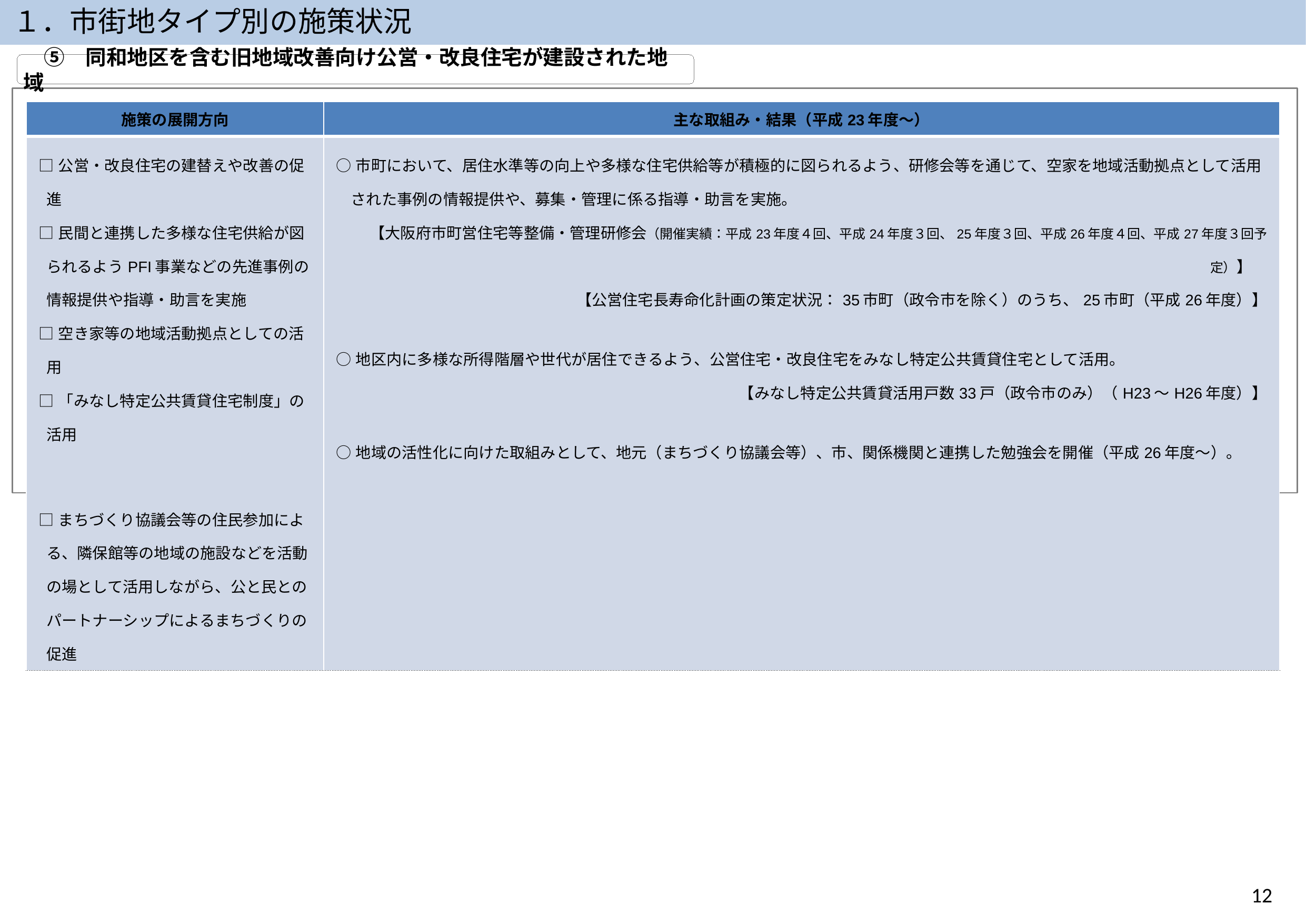

１．市街地タイプ別の施策状況
　⑤　同和地区を含む旧地域改善向け公営・改良住宅が建設された地域

| 施策の展開方向 | 主な取組み・結果（平成23年度～） |
| --- | --- |
| □公営・改良住宅の建替えや改善の促進 □民間と連携した多様な住宅供給が図られるようPFI事業などの先進事例の情報提供や指導・助言を実施 □空き家等の地域活動拠点としての活用 □「みなし特定公共賃貸住宅制度」の活用 □まちづくり協議会等の住民参加による、隣保館等の地域の施設などを活動の場として活用しながら、公と民とのパートナーシップによるまちづくりの促進 | ○市町において、居住水準等の向上や多様な住宅供給等が積極的に図られるよう、研修会等を通じて、空家を地域活動拠点として活用された事例の情報提供や、募集・管理に係る指導・助言を実施。 【大阪府市町営住宅等整備・管理研修会（開催実績：平成23年度４回、平成24年度３回、25年度３回、平成26年度４回、平成27年度３回予定）】　 【公営住宅長寿命化計画の策定状況：35市町（政令市を除く）のうち、25市町（平成26年度）】 ○地区内に多様な所得階層や世代が居住できるよう、公営住宅・改良住宅をみなし特定公共賃貸住宅として活用。 【みなし特定公共賃貸活用戸数33戸（政令市のみ）（H23～H26年度）】 ○地域の活性化に向けた取組みとして、地元（まちづくり協議会等）、市、関係機関と連携した勉強会を開催（平成26年度～）。 |
12
12